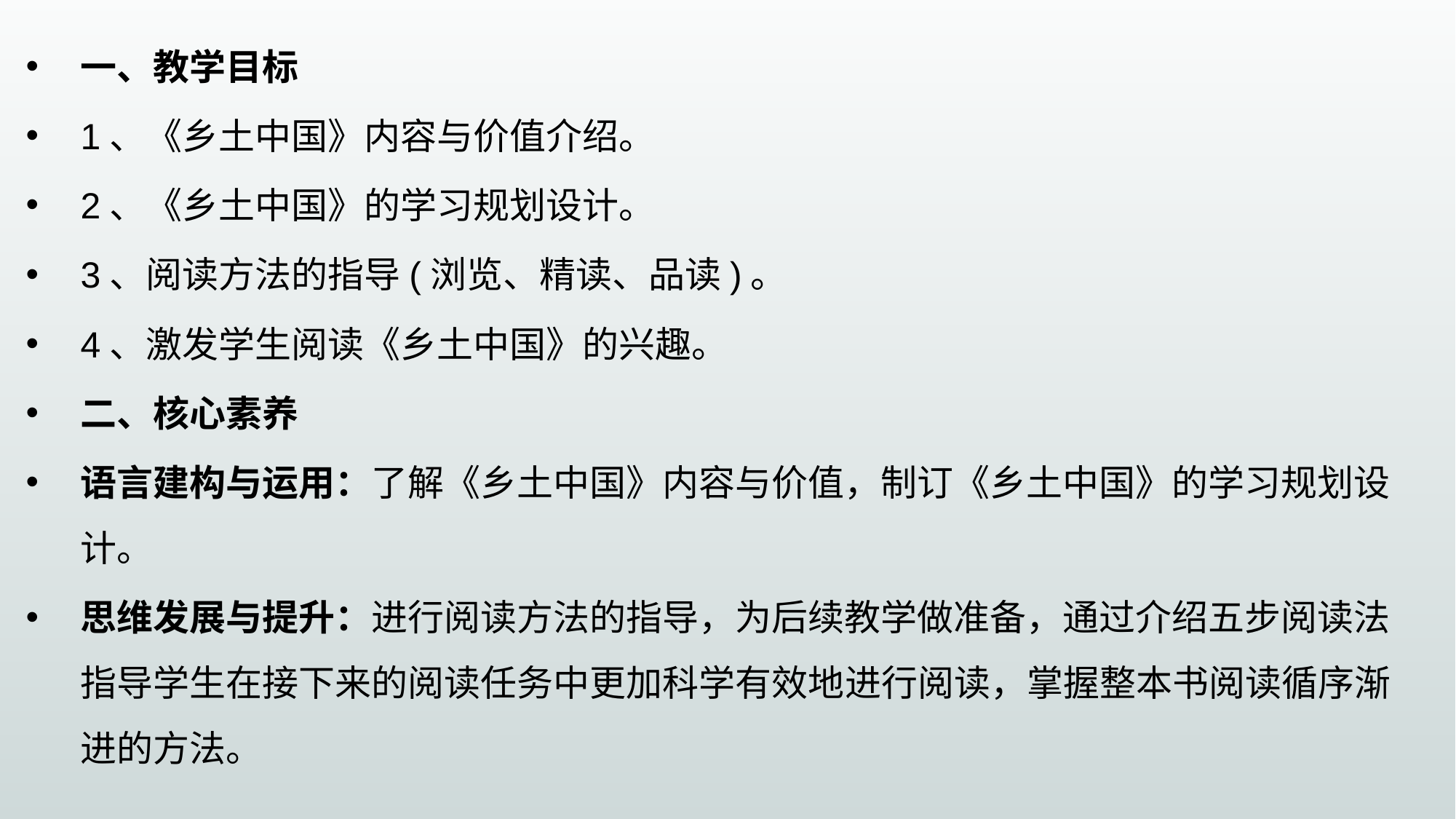

一、教学目标
1、《乡土中国》内容与价值介绍。
2、《乡土中国》的学习规划设计。
3、阅读方法的指导(浏览、精读、品读)。
4、激发学生阅读《乡土中国》的兴趣。
二、核心素养
语言建构与运用：了解《乡土中国》内容与价值，制订《乡土中国》的学习规划设计。
思维发展与提升：进行阅读方法的指导，为后续教学做准备，通过介绍五步阅读法指导学生在接下来的阅读任务中更加科学有效地进行阅读，掌握整本书阅读循序渐进的方法。